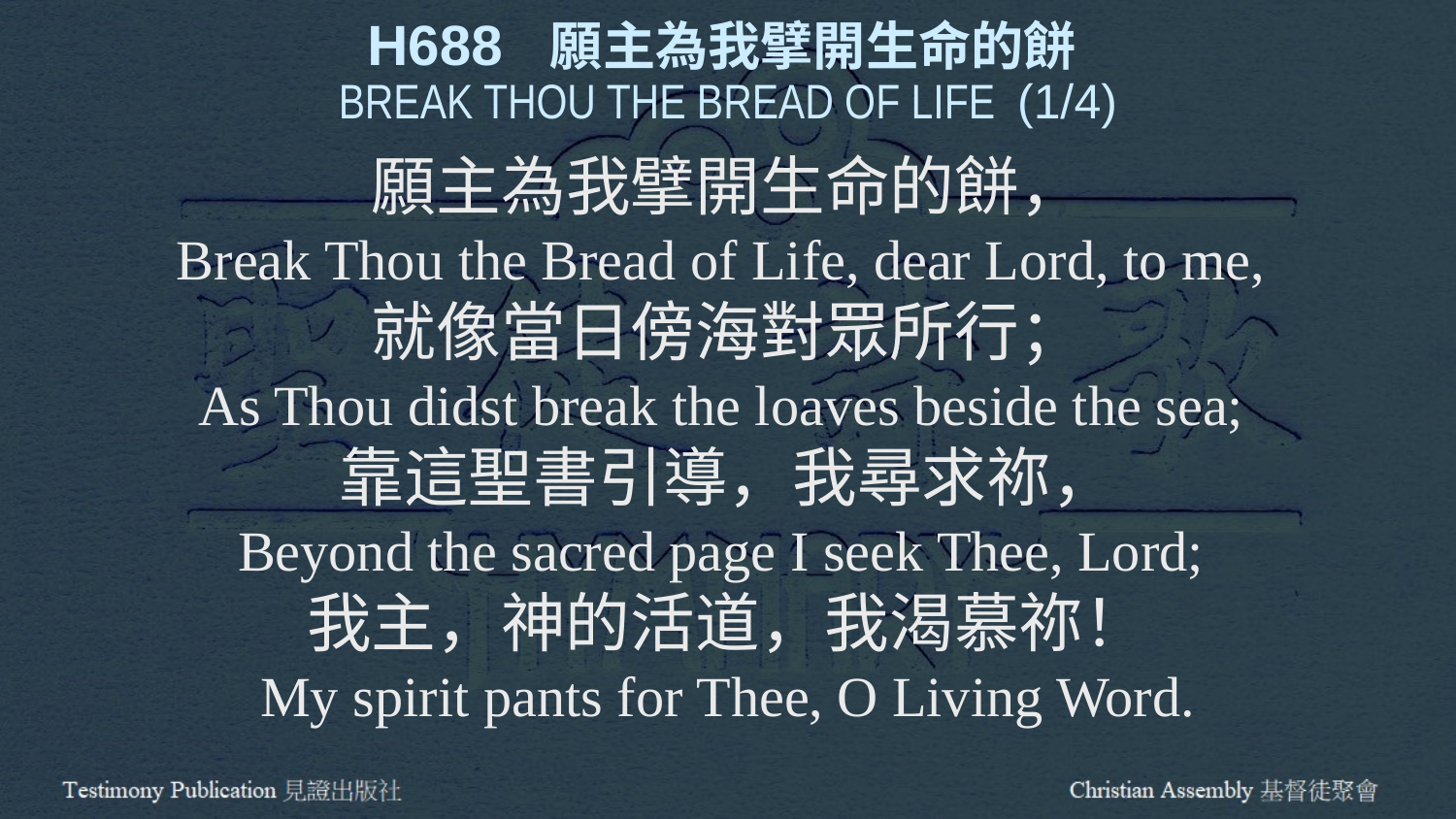

H688 願主為我擘開生命的餅
BREAK THOU THE BREAD OF LIFE  (1/4)
願主為我擘開生命的餅，
Break Thou the Bread of Life, dear Lord, to me,
就像當日傍海對眾所行；
As Thou didst break the loaves beside the sea;
靠這聖書引導，我尋求祢，
Beyond the sacred page I seek Thee, Lord;
我主，神的活道，我渴慕祢！
My spirit pants for Thee, O Living Word.